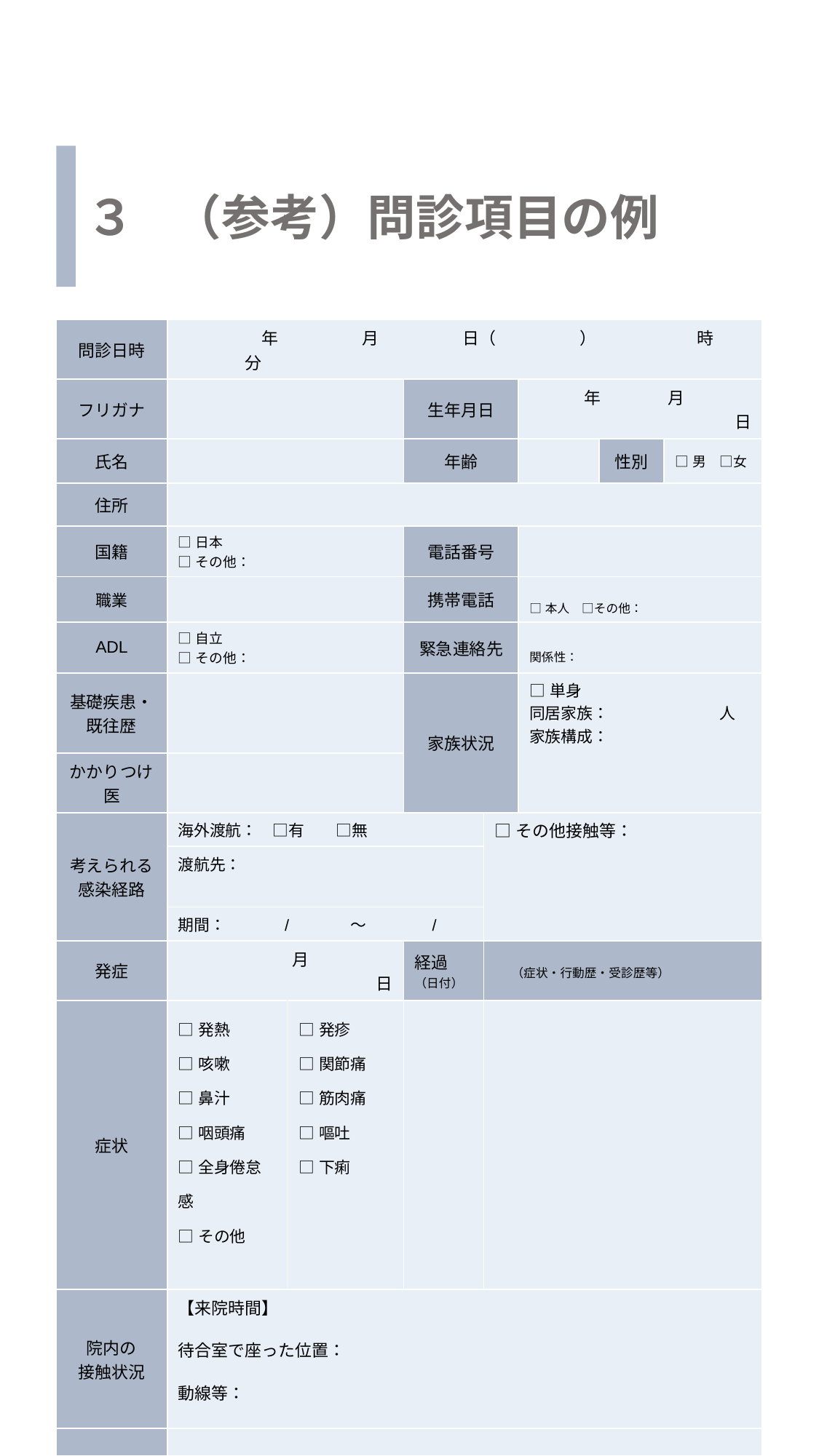

（参考）問診項目の例
３
| 問診日時 | 年　　　　　月　　　　　日（　　　　　）　　　　　　時　　　　　　分 |  |  |  |  |  |  |
| --- | --- | --- | --- | --- | --- | --- | --- |
| フリガナ |  |  | 生年月日 |  | 年　　　　月　　　　日 |  |  |
| 氏名 |  |  | 年齢 |  |  | 性別 | □男　□女 |
| 住所 |  |  |  |  |  |  |  |
| 国籍 | □日本 □その他： |  | 電話番号 |  |  |  |  |
| 職業 |  |  | 携帯電話 |  | □本人　□その他： |  |  |
| ADL | □自立　 □その他： |  | 緊急連絡先 |  | 関係性： |  |  |
| 基礎疾患・既往歴 |  |  | 家族状況 |  | □単身　　 同居家族：　　　　　　　人 家族構成： |  |  |
| かかりつけ医 |  |  |  |  |  |  |  |
| 考えられる 感染経路 | 海外渡航：　□有　　□無 |  |  | □その他接触等： |  |  |  |
|  | 渡航先： |  |  |  |  |  |  |
|  | 期間：　　 　/　　　 ～　 　 　/ |  |  |  |  |  |  |
| 発症 | 月　　　　　　日 |  | 経過 （日付） | （症状・行動歴・受診歴等） | （症状・行動歴・受診歴等） |  |  |
| 症状 | □発熱 □咳嗽 □鼻汁 □咽頭痛 □全身倦怠感 □その他 | □発疹 □関節痛 □筋肉痛 □嘔吐 □下痢 |  |  |  |  |  |
| 院内の 接触状況 | 【来院時間】　　　　 待合室で座った位置： 動線等： |  |  |  |  |  |  |
| 備考 |  |  |  |  |  |  |  |